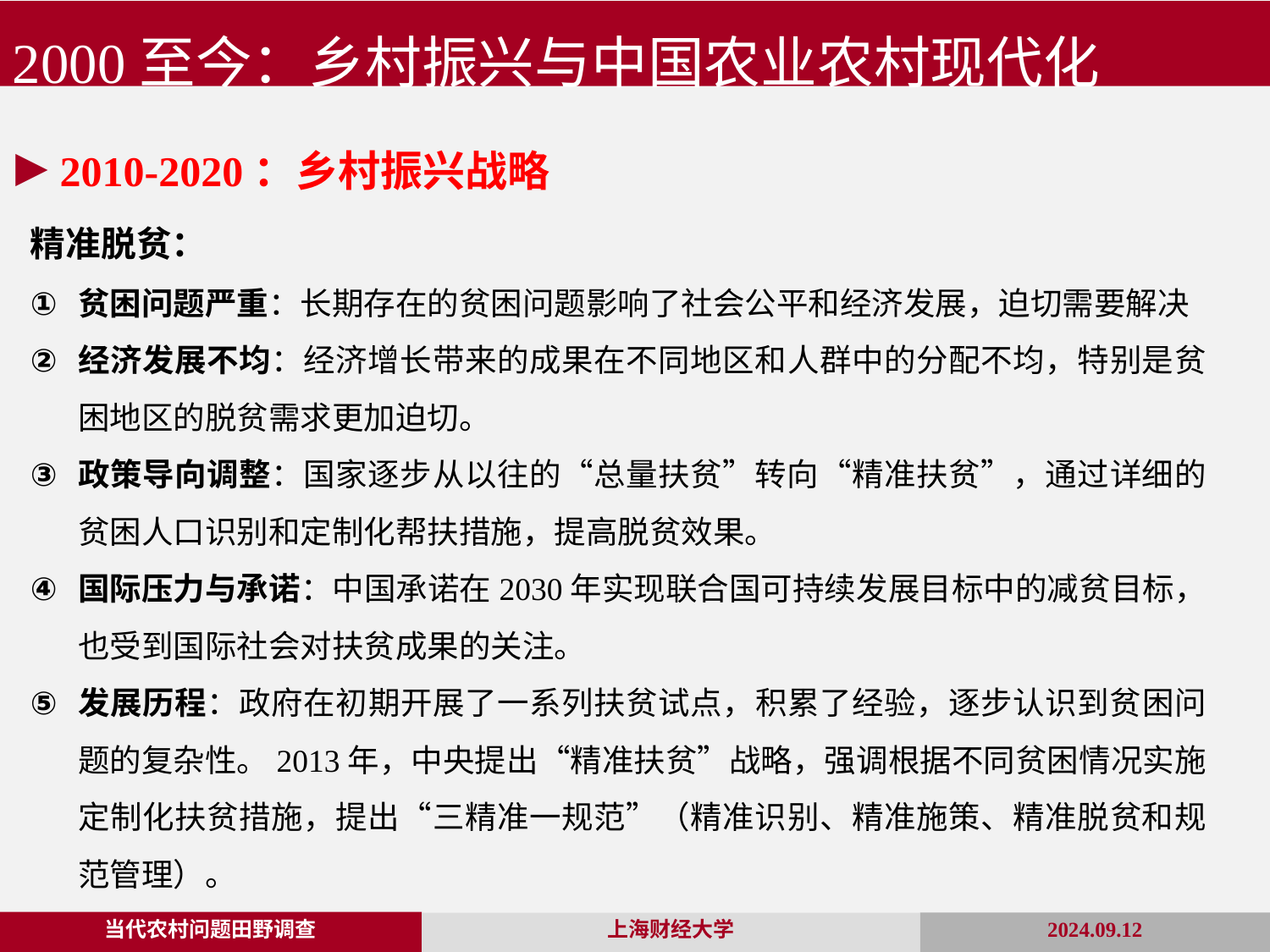

2000至今：乡村振兴与中国农业农村现代化
2010-2020：乡村振兴战略
精准脱贫：
贫困问题严重：长期存在的贫困问题影响了社会公平和经济发展，迫切需要解决
经济发展不均：经济增长带来的成果在不同地区和人群中的分配不均，特别是贫困地区的脱贫需求更加迫切。
政策导向调整：国家逐步从以往的“总量扶贫”转向“精准扶贫”，通过详细的贫困人口识别和定制化帮扶措施，提高脱贫效果。
国际压力与承诺：中国承诺在2030年实现联合国可持续发展目标中的减贫目标，也受到国际社会对扶贫成果的关注。
发展历程：政府在初期开展了一系列扶贫试点，积累了经验，逐步认识到贫困问题的复杂性。2013年，中央提出“精准扶贫”战略，强调根据不同贫困情况实施定制化扶贫措施，提出“三精准一规范”（精准识别、精准施策、精准脱贫和规范管理）。
当代农村问题田野调查
2024.09.12
上海财经大学